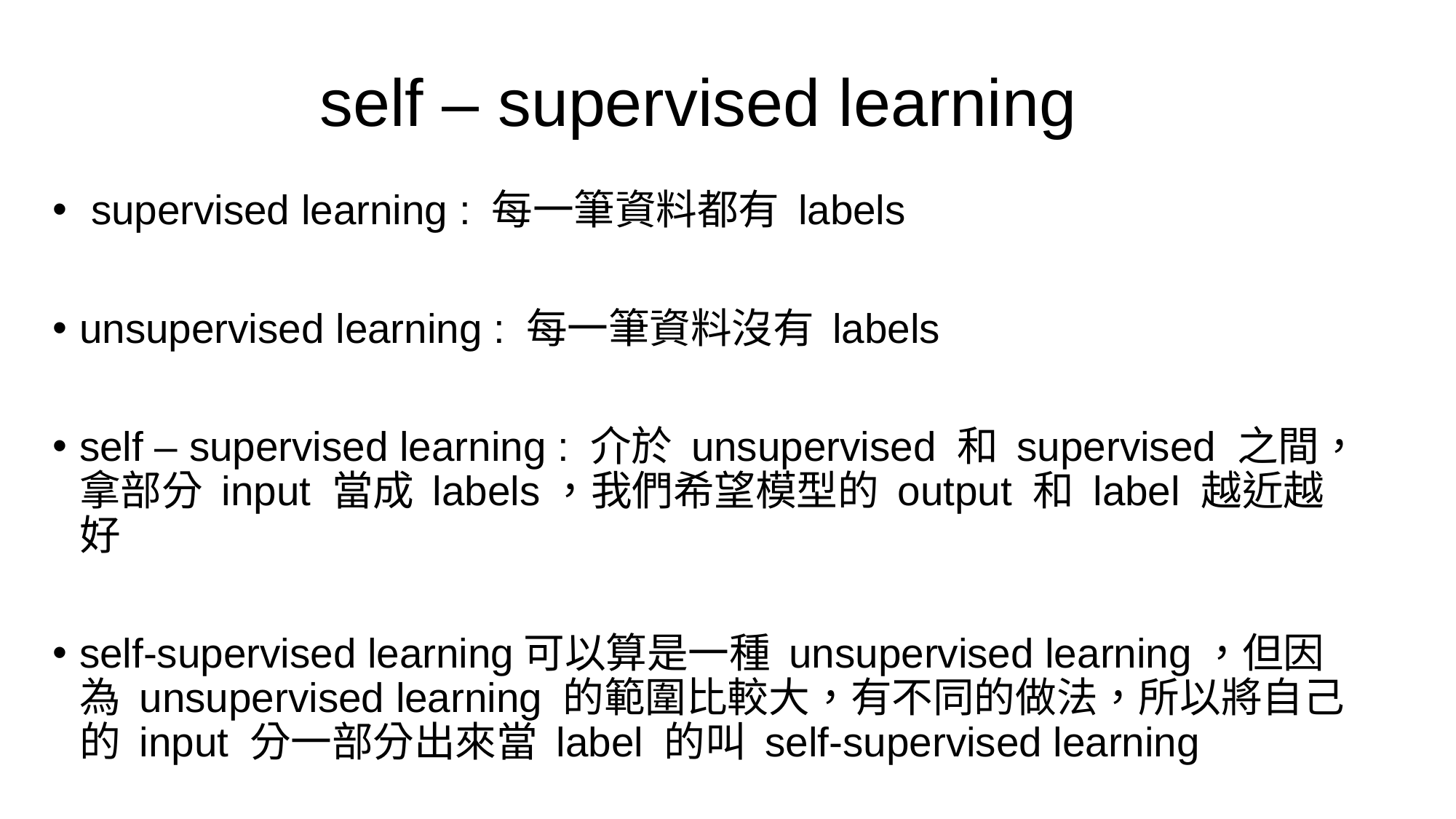

# self – supervised learning
 supervised learning : 每一筆資料都有 labels

unsupervised learning : 每一筆資料沒有 labels

self – supervised learning : 介於 unsupervised 和 supervised 之間，拿部分 input 當成 labels，我們希望模型的 output 和 label 越近越好

self-supervised learning可以算是一種 unsupervised learning，但因為 unsupervised learning 的範圍比較大，有不同的做法，所以將自己的 input 分一部分出來當 label 的叫 self-supervised learning